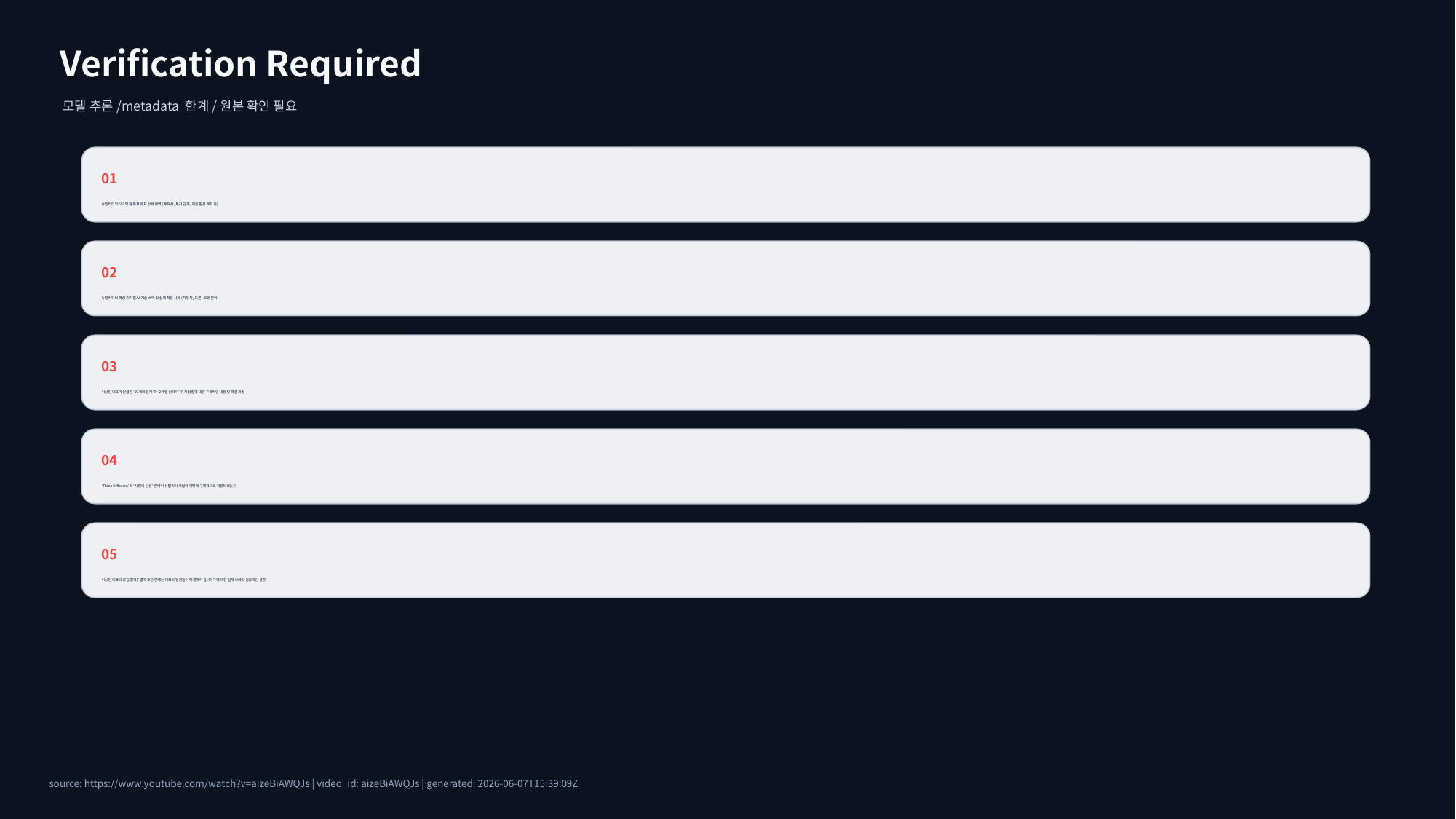

Verification Required
모델 추론/metadata 한계/원본 확인 필요

01
뉴빌리티의 550억 원 투자 유치 상세 내역 (투자사, 투자 단계, 자금 활용 계획 등)

02
뉴빌리티의 핵심 피지컬 AI 기술 스택 및 실제 적용 사례 (자동차, 드론, 로봇 분야)

03
이상민 대표가 언급한 '99개의 문제'와 '2개월 런웨이' 위기 상황에 대한 구체적인 내용 및 해결 과정

04
'Think Different'와 '시장의 탄생' 전략이 뉴빌리티 사업에 어떻게 구체적으로 적용되었는지

05
이상민 대표의 창업 철학("결국 모든 문제는 대표와 팀원들이 해결해야 합니다")에 대한 실제 사례와 심층적인 설명
source: https://www.youtube.com/watch?v=aizeBiAWQJs | video_id: aizeBiAWQJs | generated: 2026-06-07T15:39:09Z